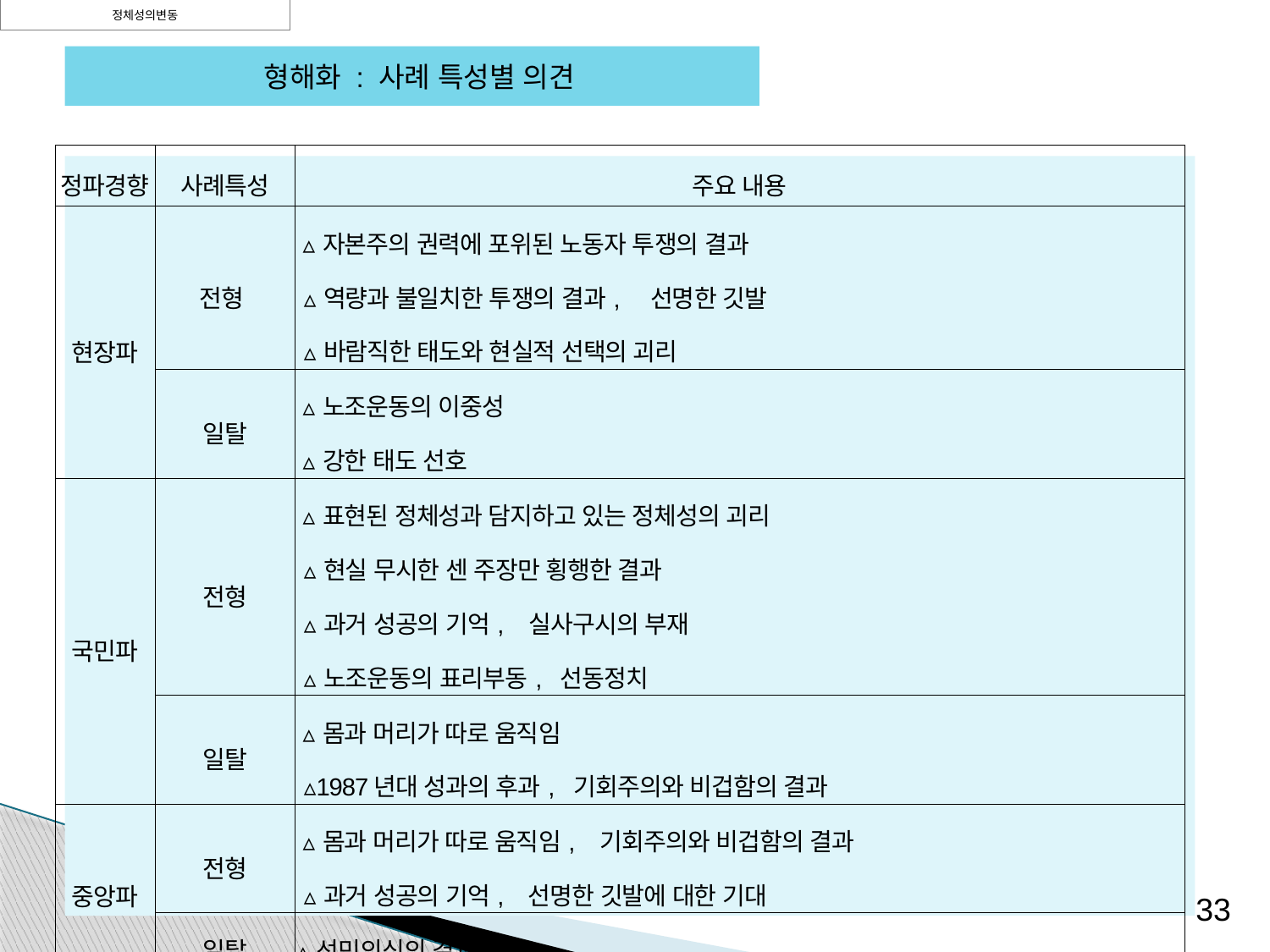

정체성의변동
 형해화 : 사례 특성별 의견
|  |  |  |
| --- | --- | --- |
| 정파경향 | 사례특성 | 주요 내용 |
| 현장파 | 전형 | ▵자본주의 권력에 포위된 노동자 투쟁의 결과 ▵역량과 불일치한 투쟁의 결과, 선명한 깃발 ▵바람직한 태도와 현실적 선택의 괴리 |
|  | 일탈 | ▵노조운동의 이중성 ▵강한 태도 선호 |
| 국민파 | 전형 | ▵표현된 정체성과 담지하고 있는 정체성의 괴리 ▵현실 무시한 센 주장만 횡행한 결과 ▵과거 성공의 기억, 실사구시의 부재 ▵노조운동의 표리부동, 선동정치 |
|  | 일탈 | ▵몸과 머리가 따로 움직임 ▵1987년대 성과의 후과, 기회주의와 비겁함의 결과 |
| 중앙파 | 전형 | ▵몸과 머리가 따로 움직임, 기회주의와 비겁함의 결과 ▵과거 성공의 기억, 선명한 깃발에 대한 기대 |
|  | 일탈 | ▵선민의식의 결과 |

33